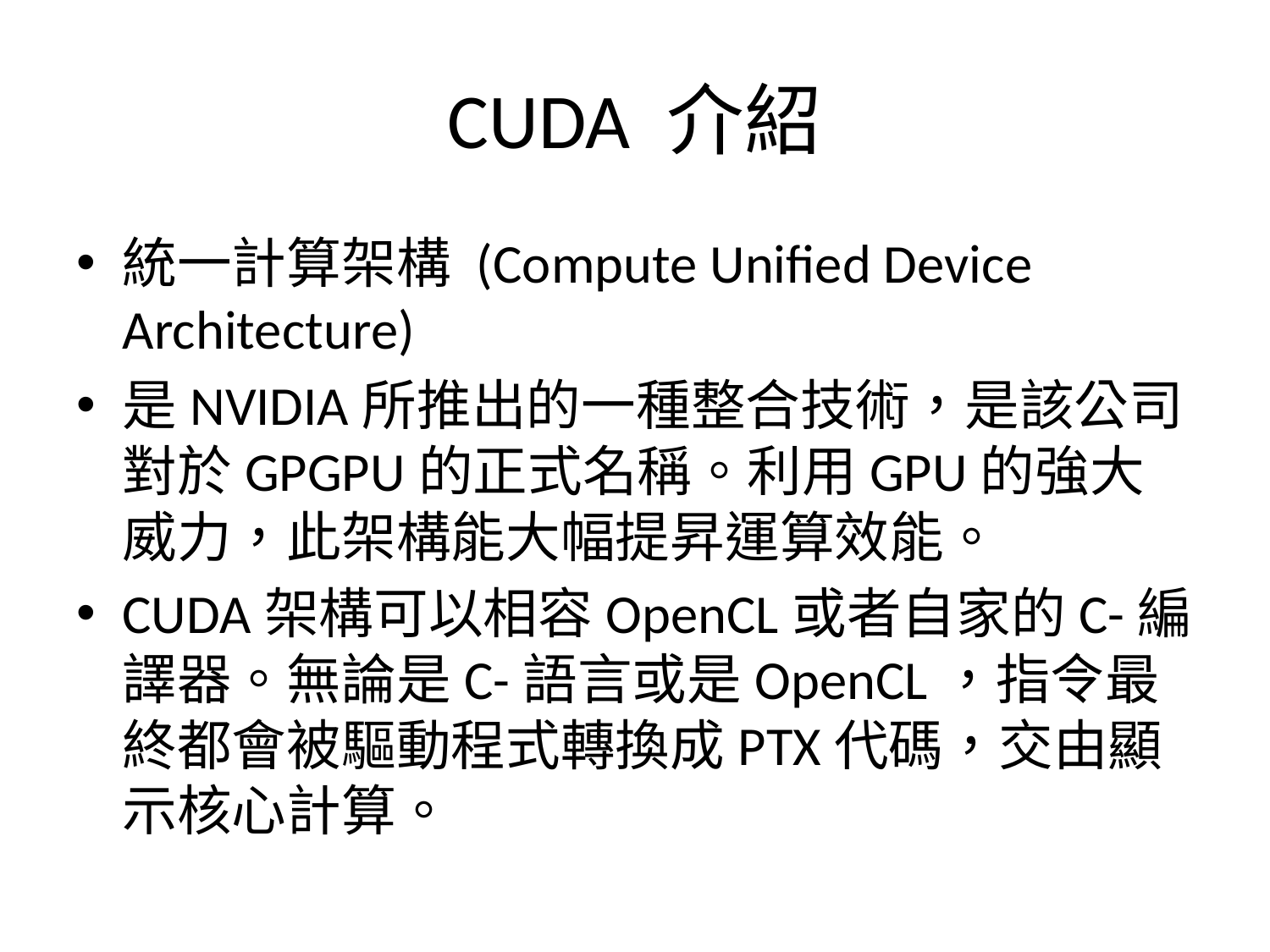

# CUDA 介紹
統一計算架構 (Compute Unified Device Architecture)
是NVIDIA所推出的一種整合技術，是該公司對於GPGPU的正式名稱。利用GPU的強大威力，此架構能大幅提昇運算效能。
CUDA架構可以相容OpenCL或者自家的C-編譯器。無論是C-語言或是OpenCL，指令最終都會被驅動程式轉換成PTX代碼，交由顯示核心計算。